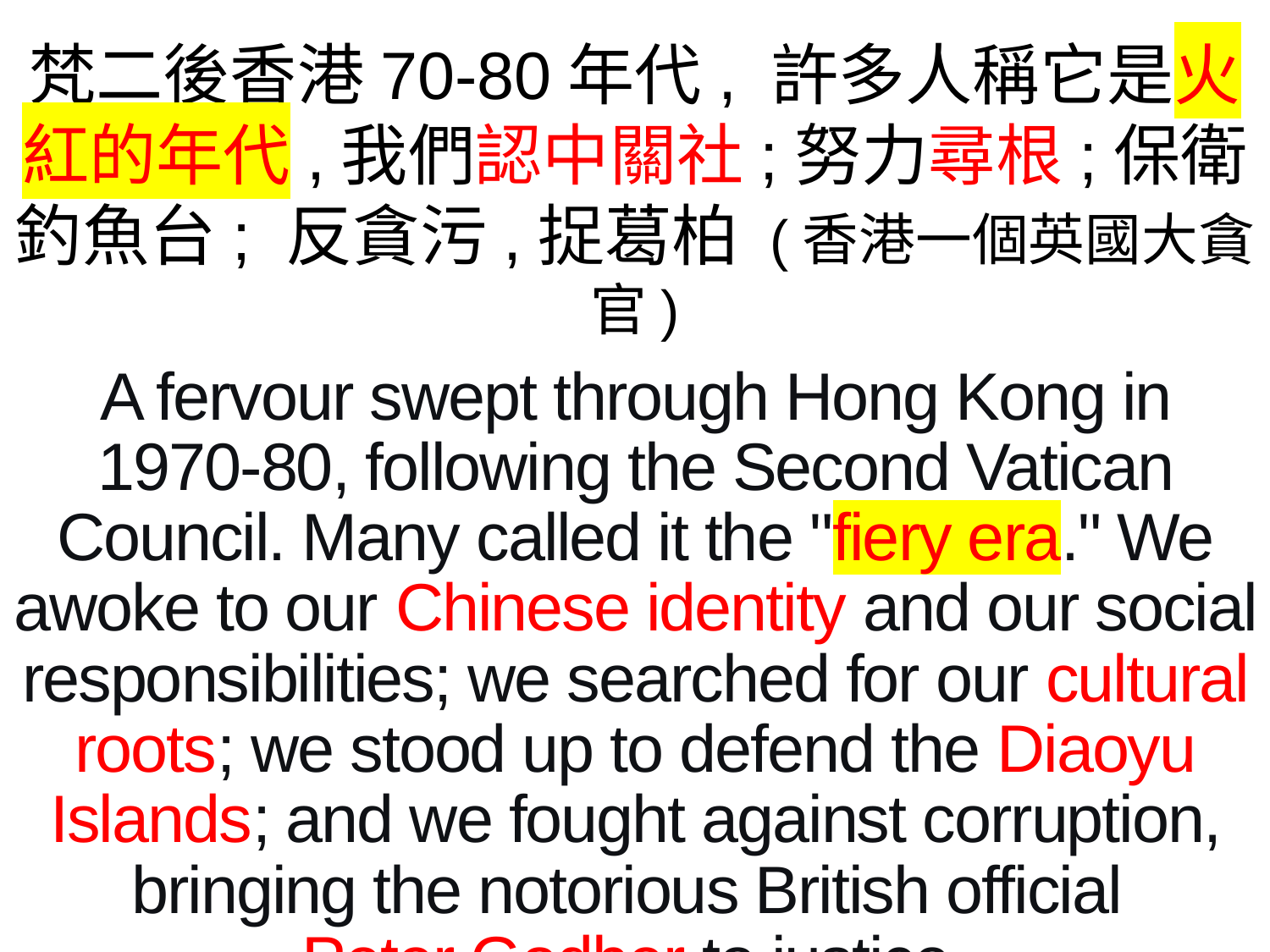

梵二後香港70-80年代, 許多人稱它是火紅的年代,我們認中關社;努力尋根;保衛釣魚台; 反貪污,捉葛柏 (香港一個英國大貪官)
A fervour swept through Hong Kong in 1970-80, following the Second Vatican Council. Many called it the "fiery era." We awoke to our Chinese identity and our social responsibilities; we searched for our cultural roots; we stood up to defend the Diaoyu Islands; and we fought against corruption, bringing the notorious British official
Peter Godber to justice.